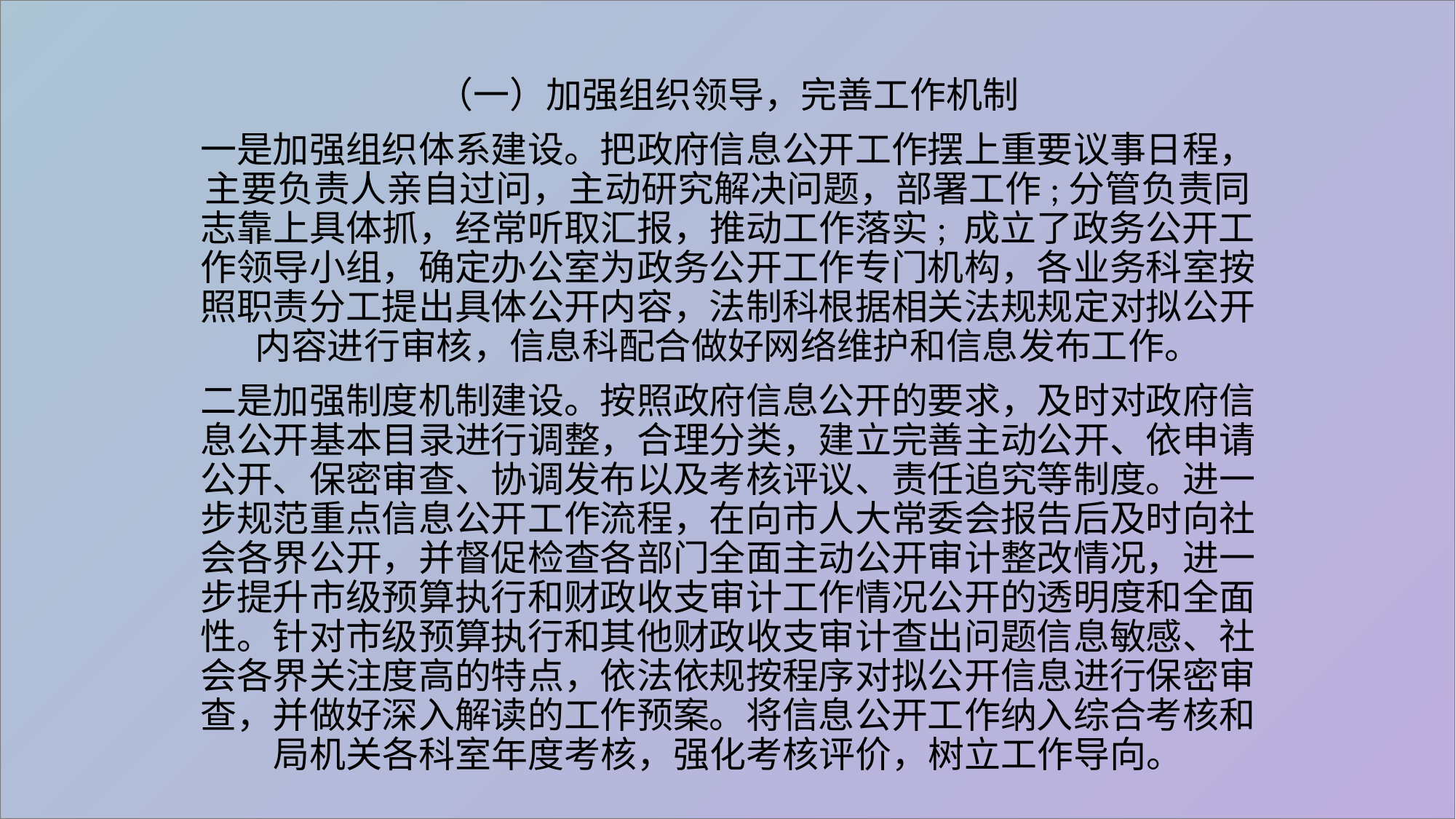

（一）加强组织领导，完善工作机制
一是加强组织体系建设。把政府信息公开工作摆上重要议事日程，主要负责人亲自过问，主动研究解决问题，部署工作;分管负责同志靠上具体抓，经常听取汇报，推动工作落实; 成立了政务公开工作领导小组，确定办公室为政务公开工作专门机构，各业务科室按照职责分工提出具体公开内容，法制科根据相关法规规定对拟公开内容进行审核，信息科配合做好网络维护和信息发布工作。
二是加强制度机制建设。按照政府信息公开的要求，及时对政府信息公开基本目录进行调整，合理分类，建立完善主动公开、依申请公开、保密审查、协调发布以及考核评议、责任追究等制度。进一步规范重点信息公开工作流程，在向市人大常委会报告后及时向社会各界公开，并督促检查各部门全面主动公开审计整改情况，进一步提升市级预算执行和财政收支审计工作情况公开的透明度和全面性。针对市级预算执行和其他财政收支审计查出问题信息敏感、社会各界关注度高的特点，依法依规按程序对拟公开信息进行保密审查，并做好深入解读的工作预案。将信息公开工作纳入综合考核和局机关各科室年度考核，强化考核评价，树立工作导向。
#